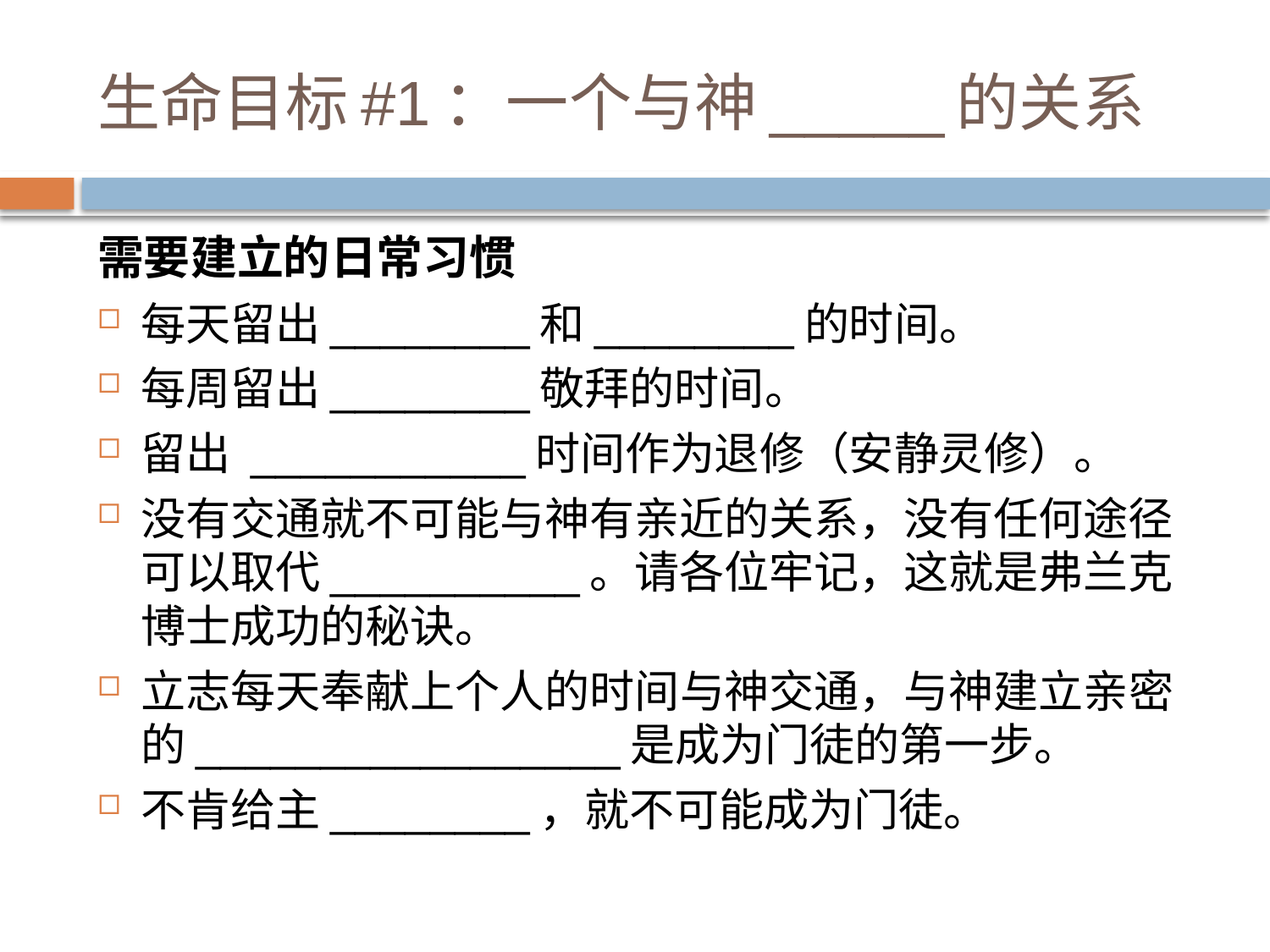

# 生命目标#1：一个与神_____的关系
需要建立的日常习惯
每天留出________和________的时间。
每周留出________敬拜的时间。
留出 ___________时间作为退修（安静灵修）。
没有交通就不可能与神有亲近的关系，没有任何途径可以取代__________。请各位牢记，这就是弗兰克博士成功的秘诀。
立志每天奉献上个人的时间与神交通，与神建立亲密的_________________是成为门徒的第一步。
不肯给主________，就不可能成为门徒。